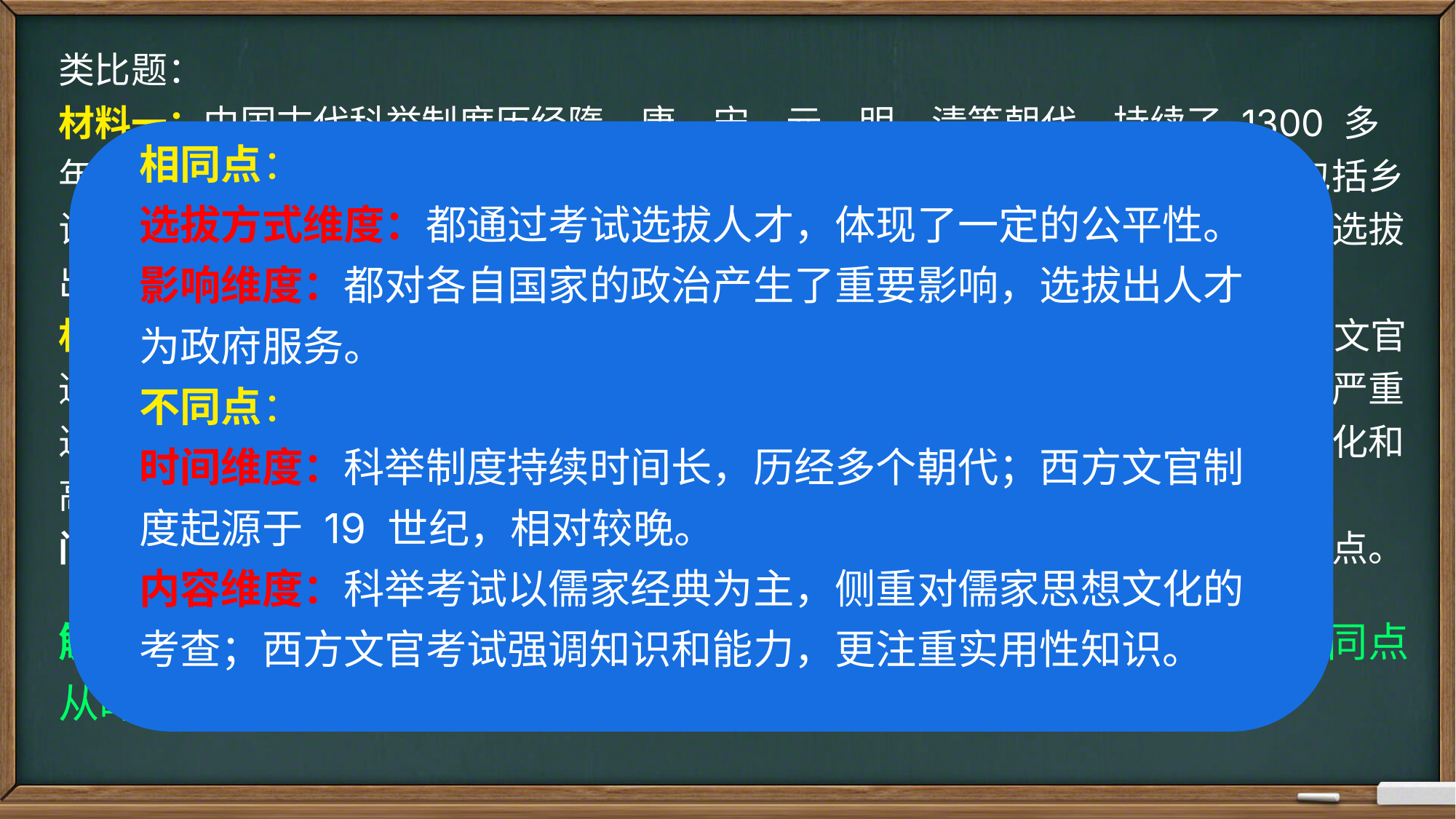

类比题：
材料一：中国古代科举制度历经隋、唐、宋、元、明、清等朝代，持续了 1300 多年。科举考试以儒家经典为主要考试内容，通过层层考试选拔人才，考试形式包括乡试、会试、殿试等。科举制度打破了门第限制，为社会各阶层提供了晋升通道，选拔出众多有才能的官员，对中国古代政治、文化等方面产生了深远影响。
材料二：西方文官制度起源于 19 世纪的英国，之后在其他西方国家逐渐推广。文官通过公开考试选拔产生，选拔标准强调知识和能力。文官一旦被录用，只要没有严重过错，就可以长期任职，具有相对稳定性。文官制度促进了西方政府管理的专业化和高效化，对西方政治体制的稳定运行起到了重要作用。
问题：对比材料一和材料二，概括中国科举制度和西方文官制度的相同点与不同点。

相同点：
选拔方式维度：都通过考试选拔人才，体现了一定的公平性。
影响维度：都对各自国家的政治产生了重要影响，选拔出人才为政府服务。
不同点：
时间维度：科举制度持续时间长，历经多个朝代；西方文官制度起源于 19 世纪，相对较晚。
内容维度：科举考试以儒家经典为主，侧重对儒家思想文化的考查；西方文官考试强调知识和能力，更注重实用性知识。
解析：相同点可从选拔方式、作用等维度，依据课件答题术语分析；不同点从时间、内容等维度比较。